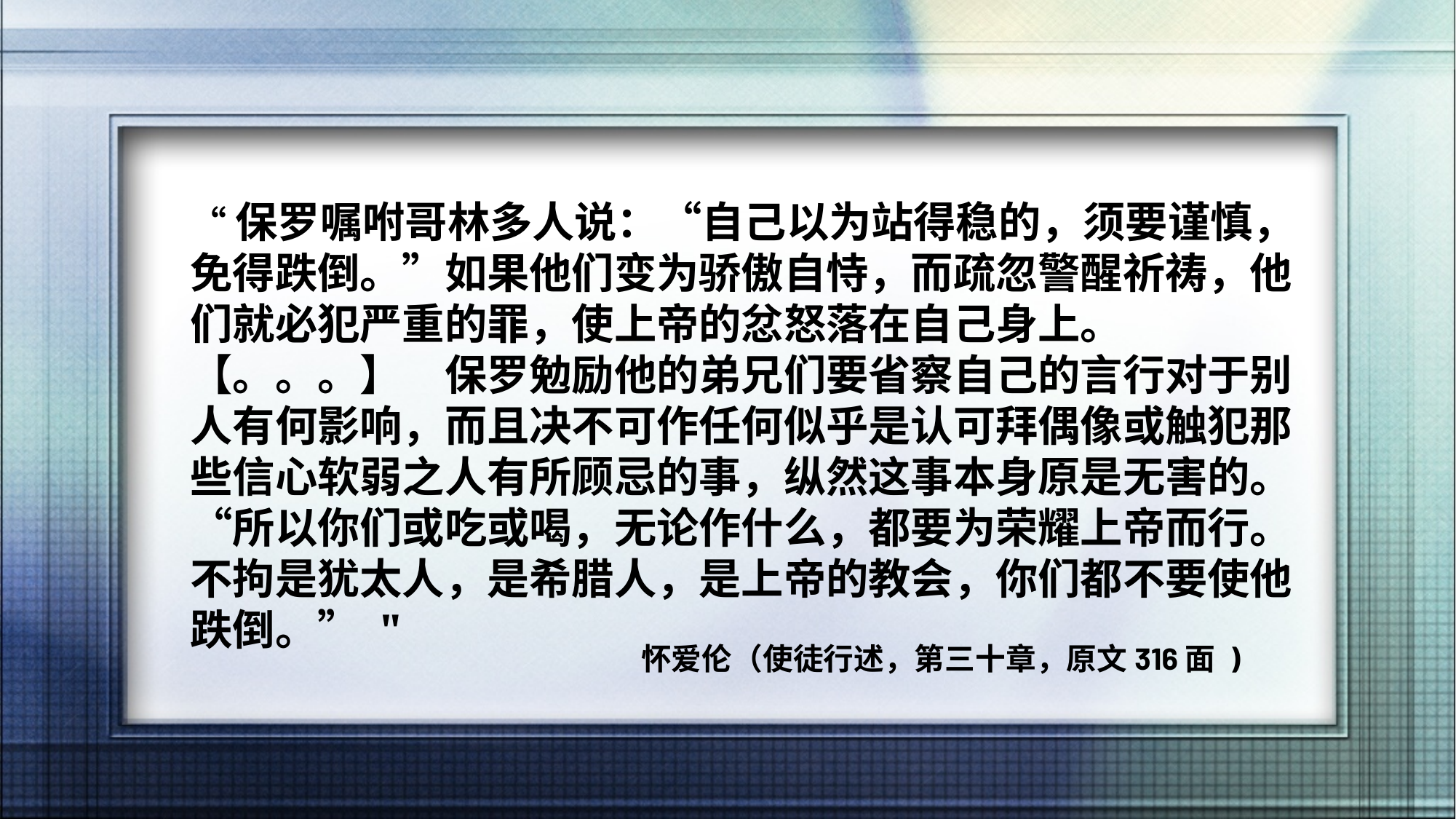

“保罗嘱咐哥林多人说：“自己以为站得稳的，须要谨慎，免得跌倒。”如果他们变为骄傲自恃，而疏忽警醒祈祷，他们就必犯严重的罪，使上帝的忿怒落在自己身上。【。。。】 保罗勉励他的弟兄们要省察自己的言行对于别人有何影响，而且决不可作任何似乎是认可拜偶像或触犯那些信心软弱之人有所顾忌的事，纵然这事本身原是无害的。“所以你们或吃或喝，无论作什么，都要为荣耀上帝而行。不拘是犹太人，是希腊人，是上帝的教会，你们都不要使他跌倒。” "
怀爱伦（使徒行述，第三十章，原文316面 )